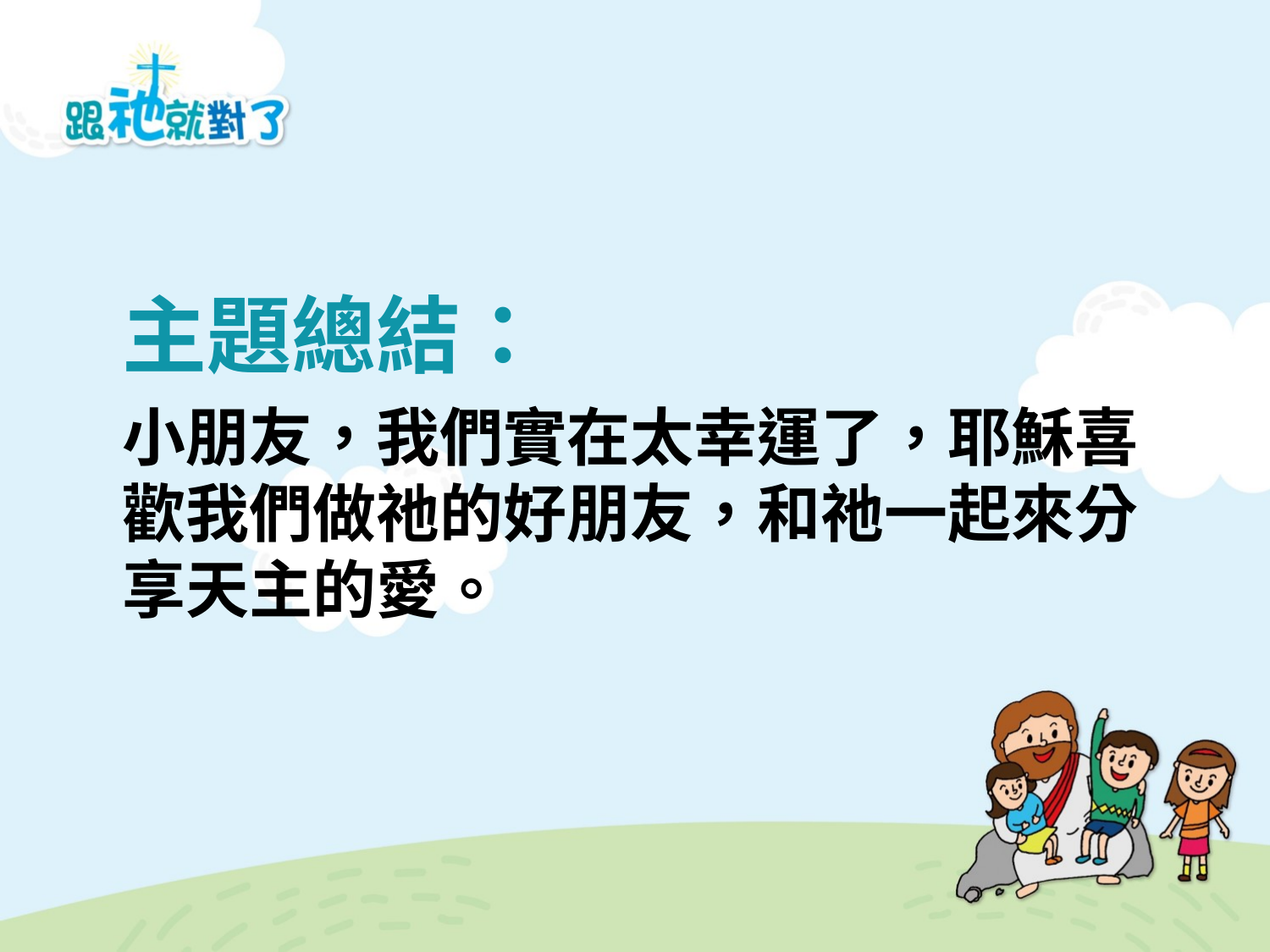

主題總結：
小朋友，我們實在太幸運了，耶穌喜歡我們做祂的好朋友，和祂一起來分享天主的愛。